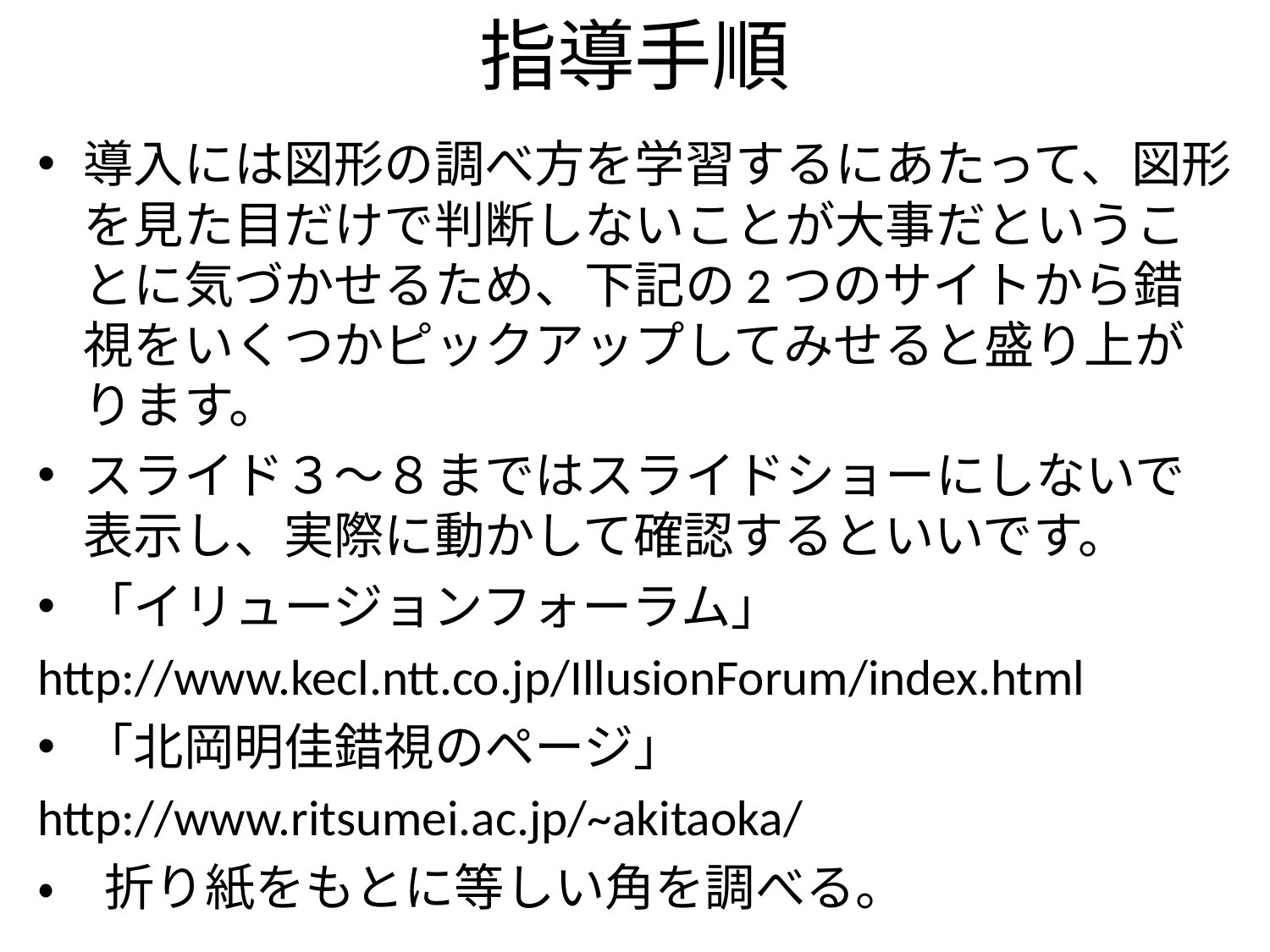

# 指導手順
導入には図形の調べ方を学習するにあたって、図形を見た目だけで判断しないことが大事だということに気づかせるため、下記の2つのサイトから錯視をいくつかピックアップしてみせると盛り上がります。
スライド３～８まではスライドショーにしないで表示し、実際に動かして確認するといいです。
「イリュージョンフォーラム」
http://www.kecl.ntt.co.jp/IllusionForum/index.html
「北岡明佳錯視のページ」
http://www.ritsumei.ac.jp/~akitaoka/
・　折り紙をもとに等しい角を調べる。